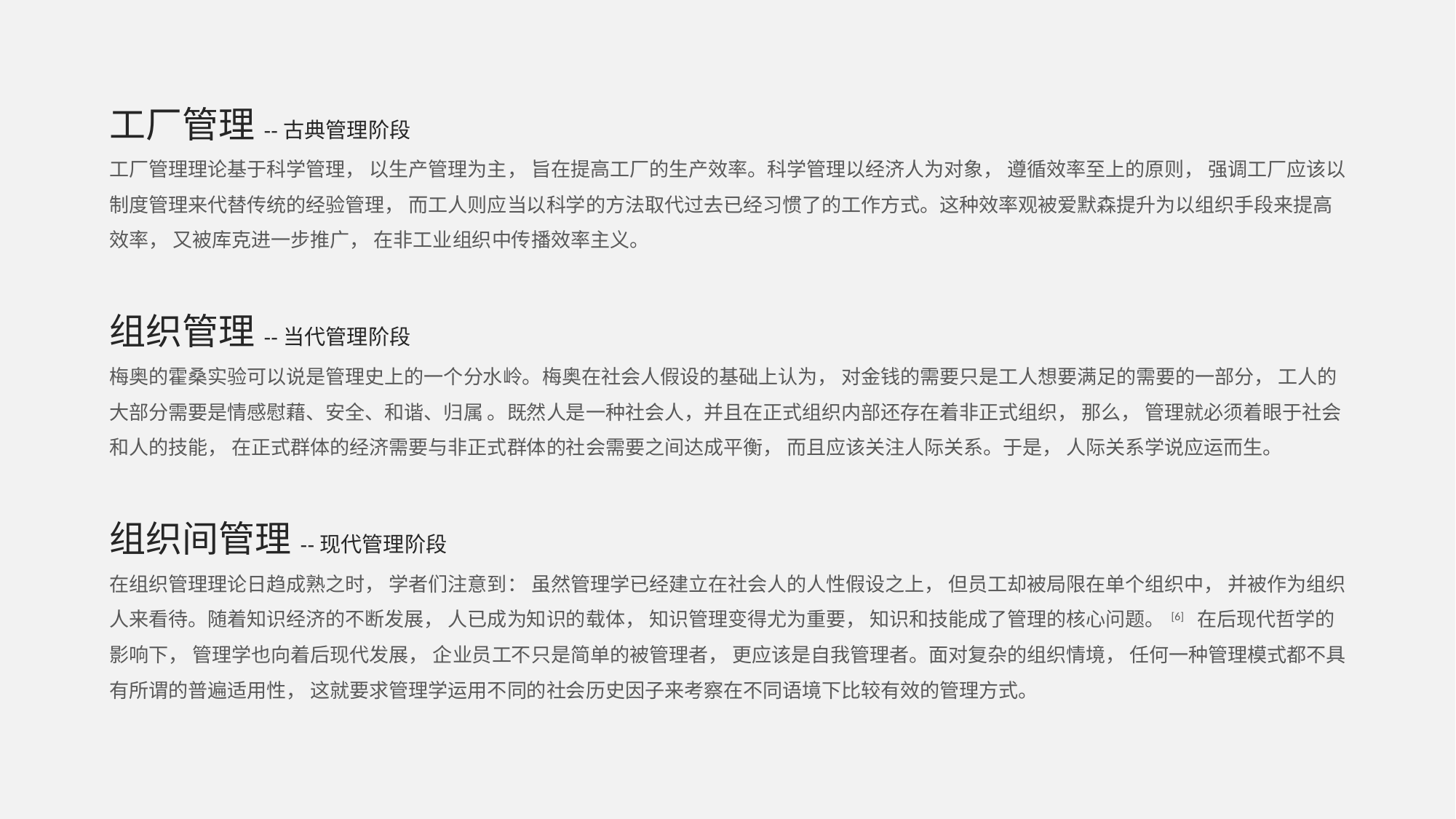

工厂管理--古典管理阶段
工厂管理理论基于科学管理， 以生产管理为主， 旨在提高工厂的生产效率。科学管理以经济人为对象， 遵循效率至上的原则， 强调工厂应该以制度管理来代替传统的经验管理， 而工人则应当以科学的方法取代过去已经习惯了的工作方式。这种效率观被爱默森提升为以组织手段来提高效率， 又被库克进一步推广， 在非工业组织中传播效率主义。

组织管理--当代管理阶段
梅奥的霍桑实验可以说是管理史上的一个分水岭。梅奥在社会人假设的基础上认为， 对金钱的需要只是工人想要满足的需要的一部分， 工人的大部分需要是情感慰藉、安全、和谐、归属 。既然人是一种社会人，并且在正式组织内部还存在着非正式组织， 那么， 管理就必须着眼于社会和人的技能， 在正式群体的经济需要与非正式群体的社会需要之间达成平衡， 而且应该关注人际关系。于是， 人际关系学说应运而生。

组织间管理--现代管理阶段
在组织管理理论日趋成熟之时， 学者们注意到： 虽然管理学已经建立在社会人的人性假设之上， 但员工却被局限在单个组织中， 并被作为组织人来看待。随着知识经济的不断发展， 人已成为知识的载体， 知识管理变得尤为重要， 知识和技能成了管理的核心问题。 [6]  在后现代哲学的影响下， 管理学也向着后现代发展， 企业员工不只是简单的被管理者， 更应该是自我管理者。面对复杂的组织情境， 任何一种管理模式都不具有所谓的普遍适用性， 这就要求管理学运用不同的社会历史因子来考察在不同语境下比较有效的管理方式。